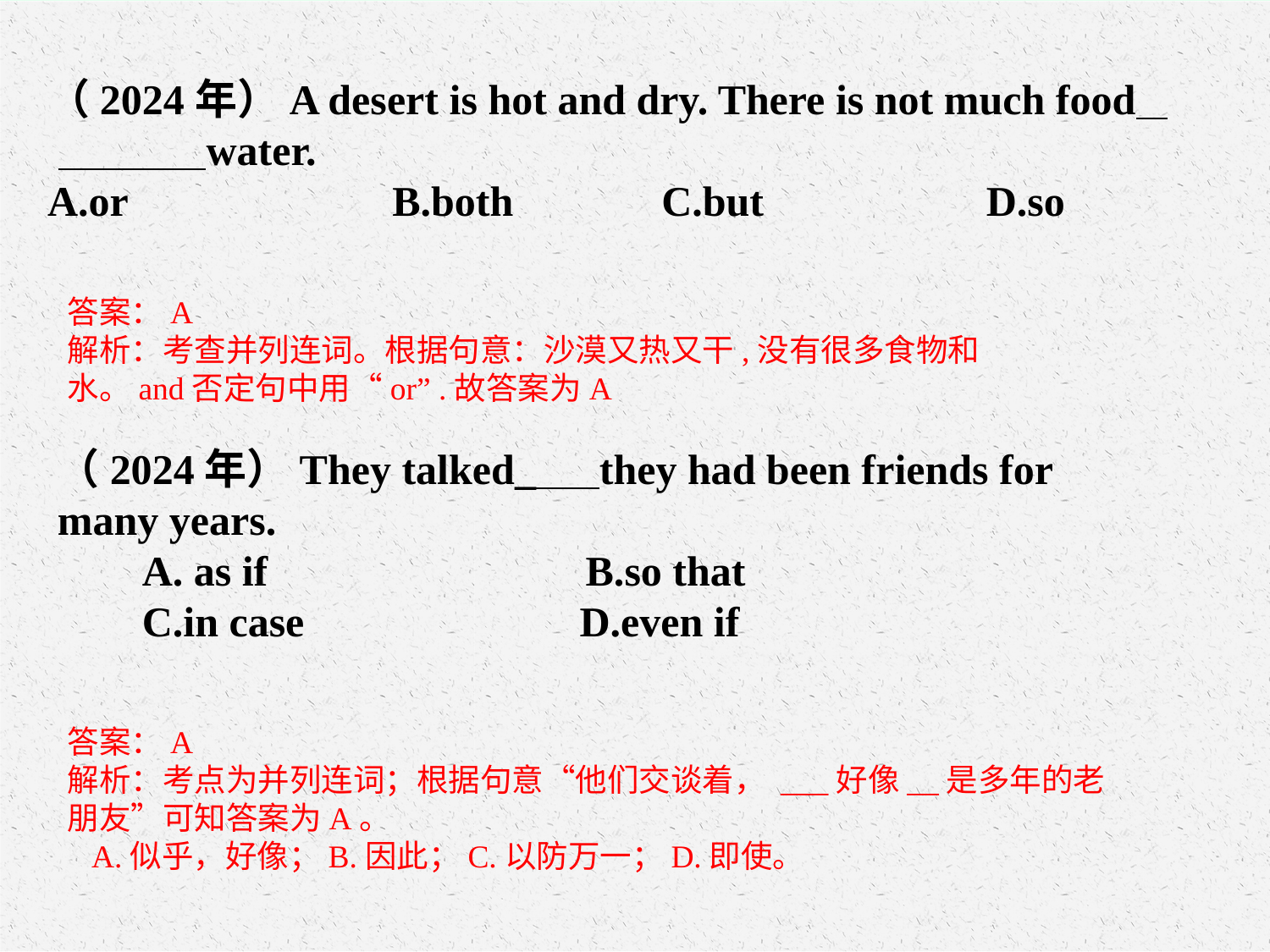

（2024年）A desert is hot and dry. There is not much food
               water.
A.or                         B.both              C.but                     D.so
答案：A解析：考查并列连词。根据句意：沙漠又热又干,没有很多食物和水。and否定句中用“or” .故答案为A
（2024年）They talked_      they had been friends for many years.
        A. as if                              B.so that
        C.in case                          D.even if
答案：A解析：考点为并列连词；根据句意“他们交谈着， ___好像__是多年的老朋友”可知答案为A。
   A.似乎，好像；B.因此；C.以防万一；D.即使。